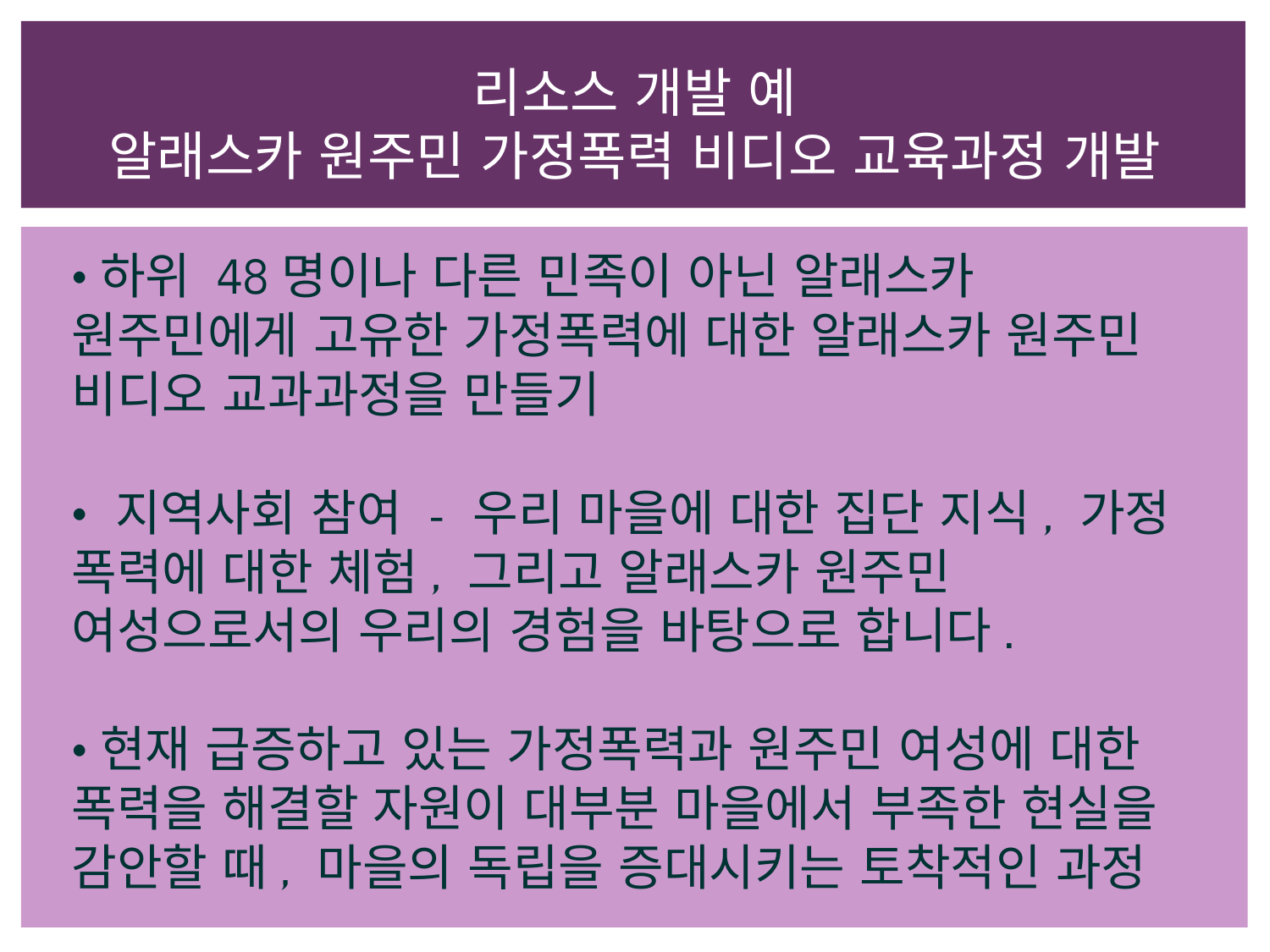

# 리소스 개발 예 알래스카 원주민 가정폭력 비디오 교육과정 개발
•하위 48명이나 다른 민족이 아닌 알래스카 원주민에게 고유한 가정폭력에 대한 알래스카 원주민 비디오 교과과정을 만들기

• 지역사회 참여 - 우리 마을에 대한 집단 지식, 가정 폭력에 대한 체험, 그리고 알래스카 원주민 여성으로서의 우리의 경험을 바탕으로 합니다.

•현재 급증하고 있는 가정폭력과 원주민 여성에 대한 폭력을 해결할 자원이 대부분 마을에서 부족한 현실을 감안할 때, 마을의 독립을 증대시키는 토착적인 과정